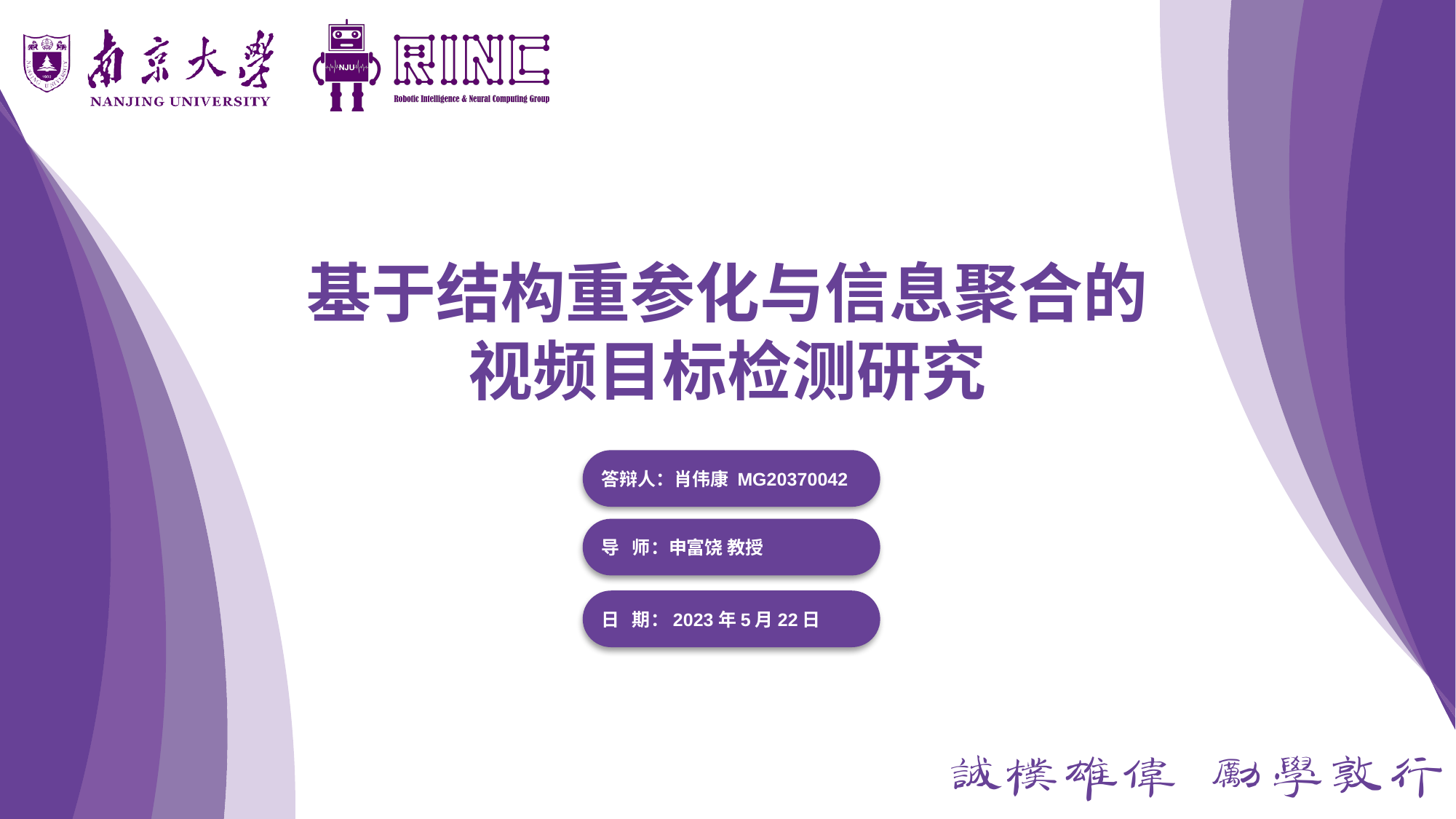

基于结构重参化与信息聚合的
视频目标检测研究
答辩人：肖伟康 MG20370042
导   师：申富饶 教授
日   期：2023年5月22日